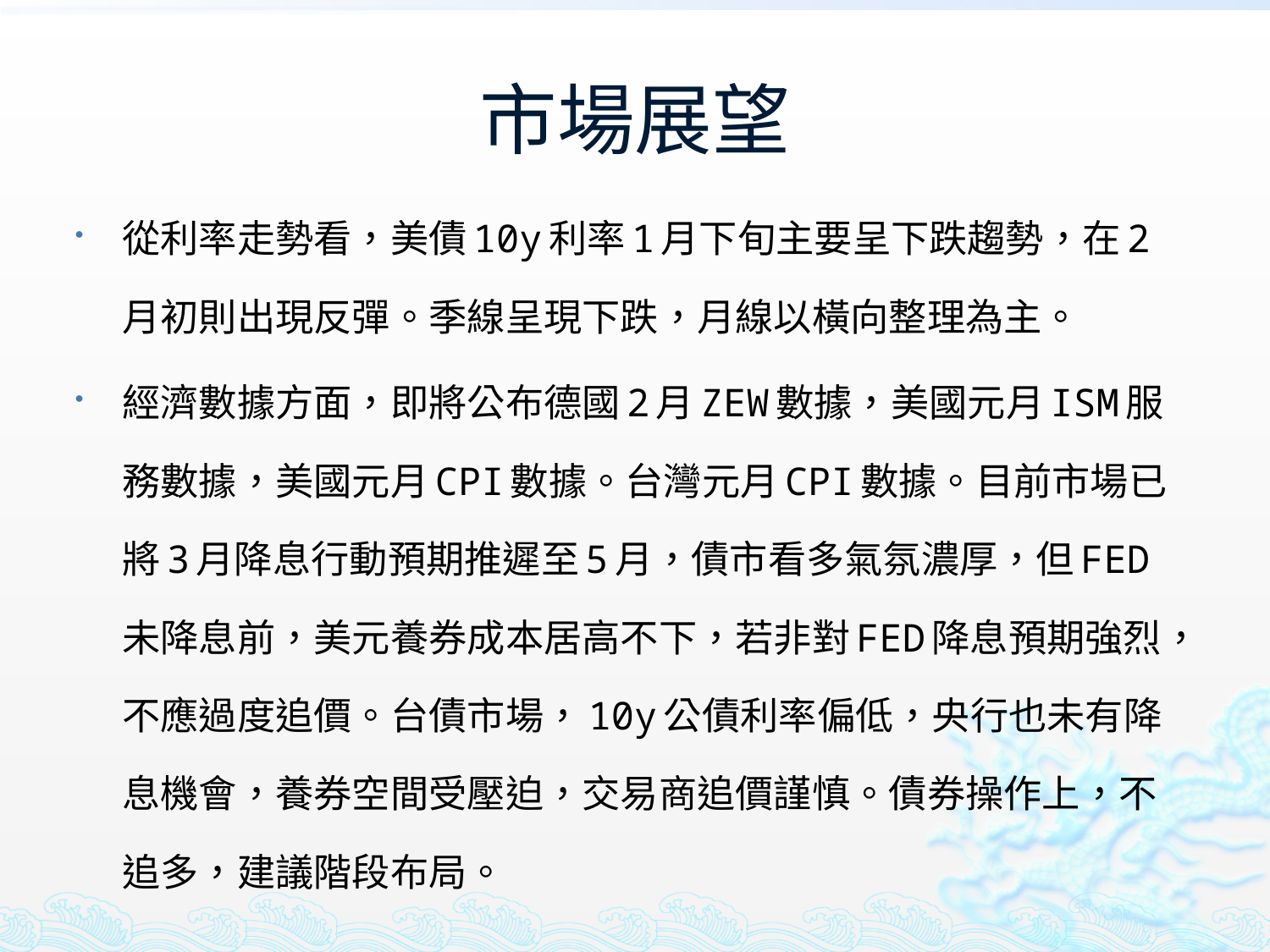

# 市場展望
從利率走勢看，美債10y利率1月下旬主要呈下跌趨勢，在2月初則出現反彈。季線呈現下跌，月線以橫向整理為主。
經濟數據方面，即將公布德國2月ZEW數據，美國元月ISM服務數據，美國元月CPI數據。台灣元月CPI數據。目前市場已將3月降息行動預期推遲至5月，債市看多氣氛濃厚，但FED未降息前，美元養券成本居高不下，若非對FED降息預期強烈，不應過度追價。台債市場，10y公債利率偏低，央行也未有降息機會，養券空間受壓迫，交易商追價謹慎。債券操作上，不追多，建議階段布局。